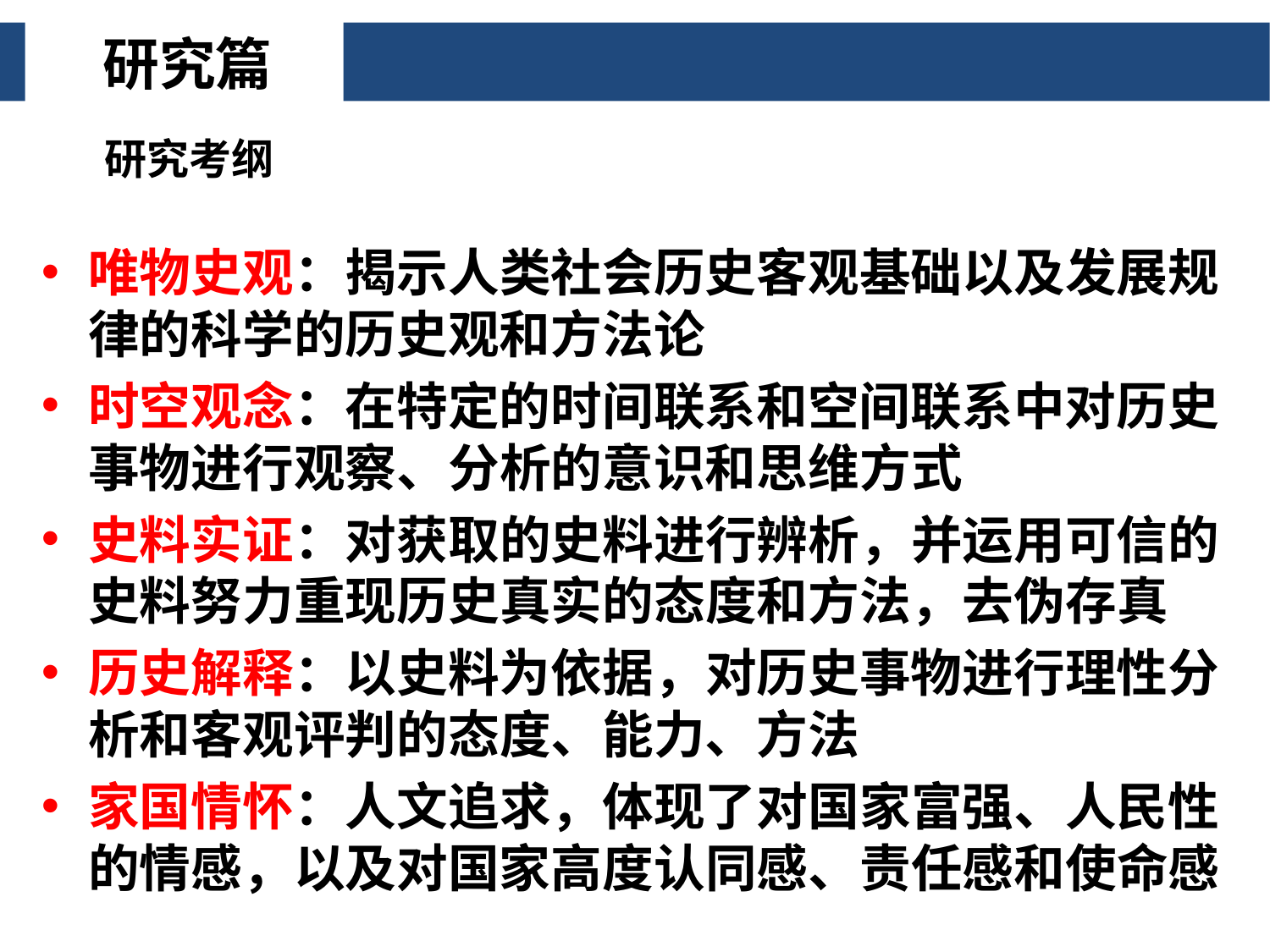

研究篇
研究考纲
唯物史观：揭示人类社会历史客观基础以及发展规律的科学的历史观和方法论
时空观念：在特定的时间联系和空间联系中对历史事物进行观察、分析的意识和思维方式
史料实证：对获取的史料进行辨析，并运用可信的史料努力重现历史真实的态度和方法，去伪存真
历史解释：以史料为依据，对历史事物进行理性分析和客观评判的态度、能力、方法
家国情怀：人文追求，体现了对国家富强、人民性的情感，以及对国家高度认同感、责任感和使命感